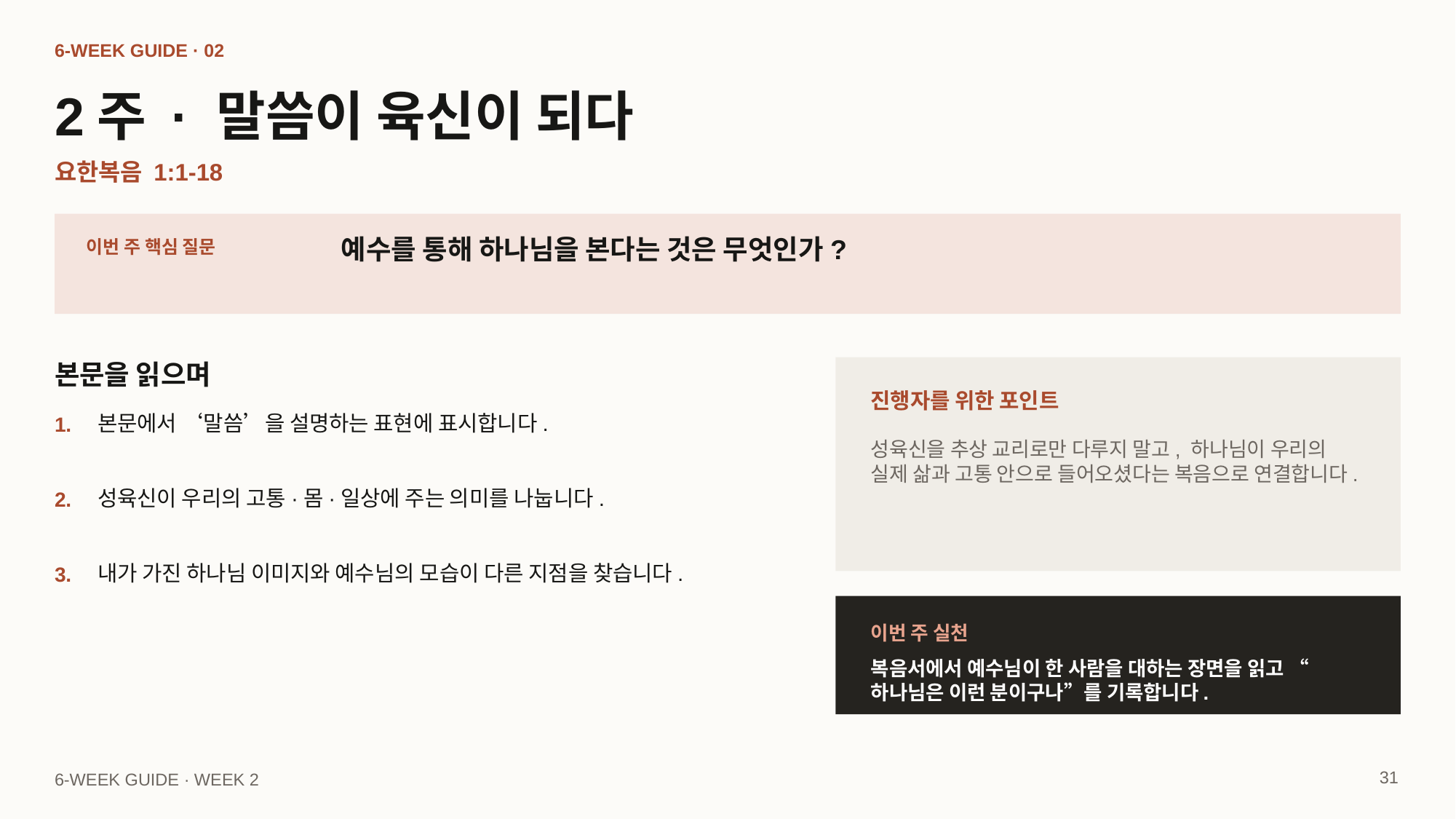

6-WEEK GUIDE · 02
2주 · 말씀이 육신이 되다
요한복음 1:1-18

예수를 통해 하나님을 본다는 것은 무엇인가?
이번 주 핵심 질문
본문을 읽으며

진행자를 위한 포인트
본문에서 ‘말씀’을 설명하는 표현에 표시합니다.
1.
성육신을 추상 교리로만 다루지 말고, 하나님이 우리의 실제 삶과 고통 안으로 들어오셨다는 복음으로 연결합니다.
성육신이 우리의 고통·몸·일상에 주는 의미를 나눕니다.
2.
내가 가진 하나님 이미지와 예수님의 모습이 다른 지점을 찾습니다.
3.

이번 주 실천
복음서에서 예수님이 한 사람을 대하는 장면을 읽고 “하나님은 이런 분이구나”를 기록합니다.
31
6-WEEK GUIDE · WEEK 2